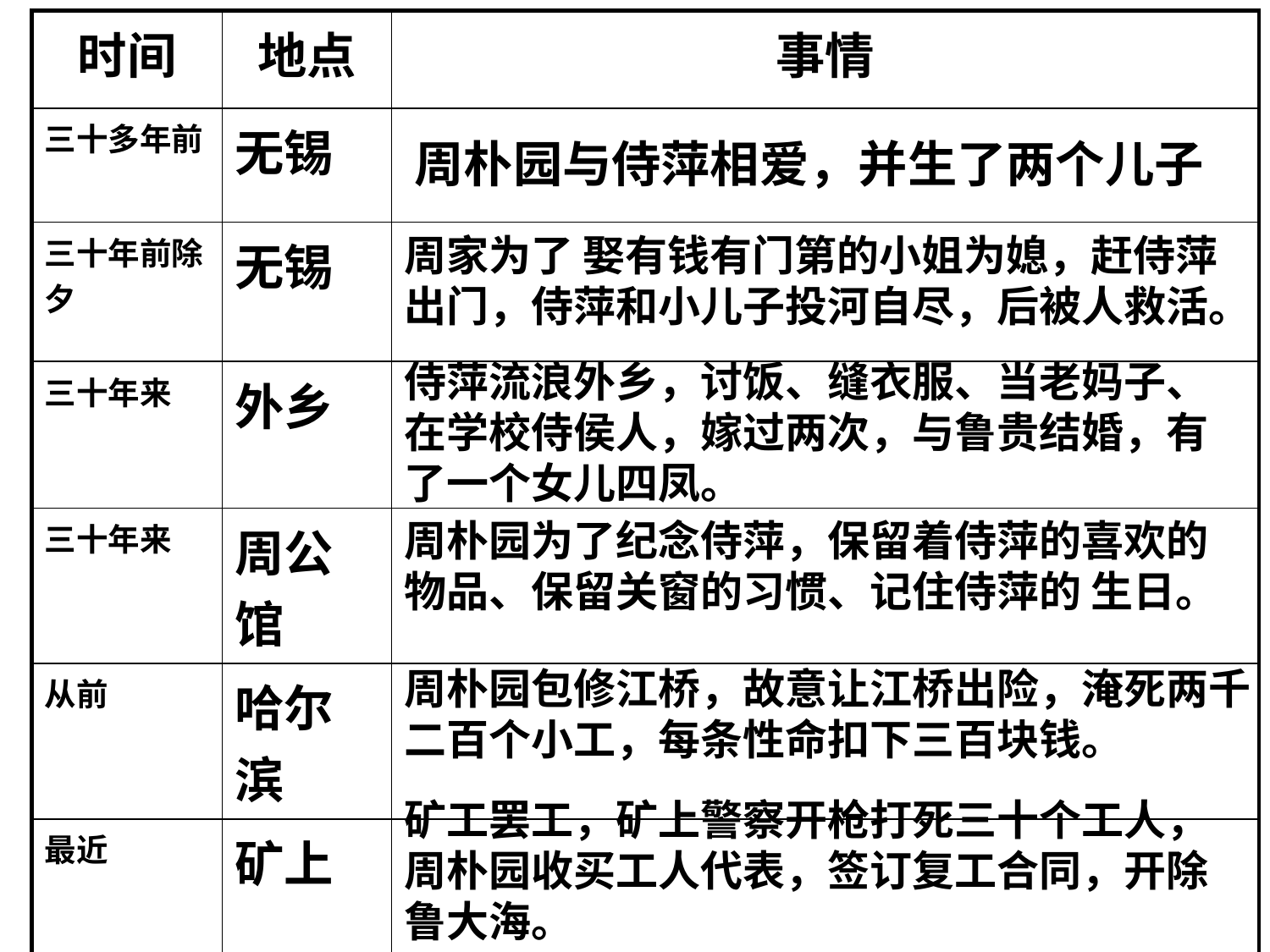

| 时间 | 地点 | 事情 |
| --- | --- | --- |
| 三十多年前 | 无锡 |  |
| 三十年前除夕 | 无锡 |  |
| 三十年来 | 外乡 |  |
| 三十年来 | 周公馆 |  |
| 从前 | 哈尔滨 |  |
| 最近 | 矿上 |  |
周朴园与侍萍相爱，并生了两个儿子
周家为了 娶有钱有门第的小姐为媳，赶侍萍出门，侍萍和小儿子投河自尽，后被人救活。

侍萍流浪外乡，讨饭、缝衣服、当老妈子、在学校侍侯人，嫁过两次，与鲁贵结婚，有了一个女儿四凤。
周朴园为了纪念侍萍，保留着侍萍的喜欢的物品、保留关窗的习惯、记住侍萍的 生日。
周朴园包修江桥，故意让江桥出险，淹死两千二百个小工，每条性命扣下三百块钱。
矿工罢工，矿上警察开枪打死三十个工人，周朴园收买工人代表，签订复工合同，开除鲁大海。